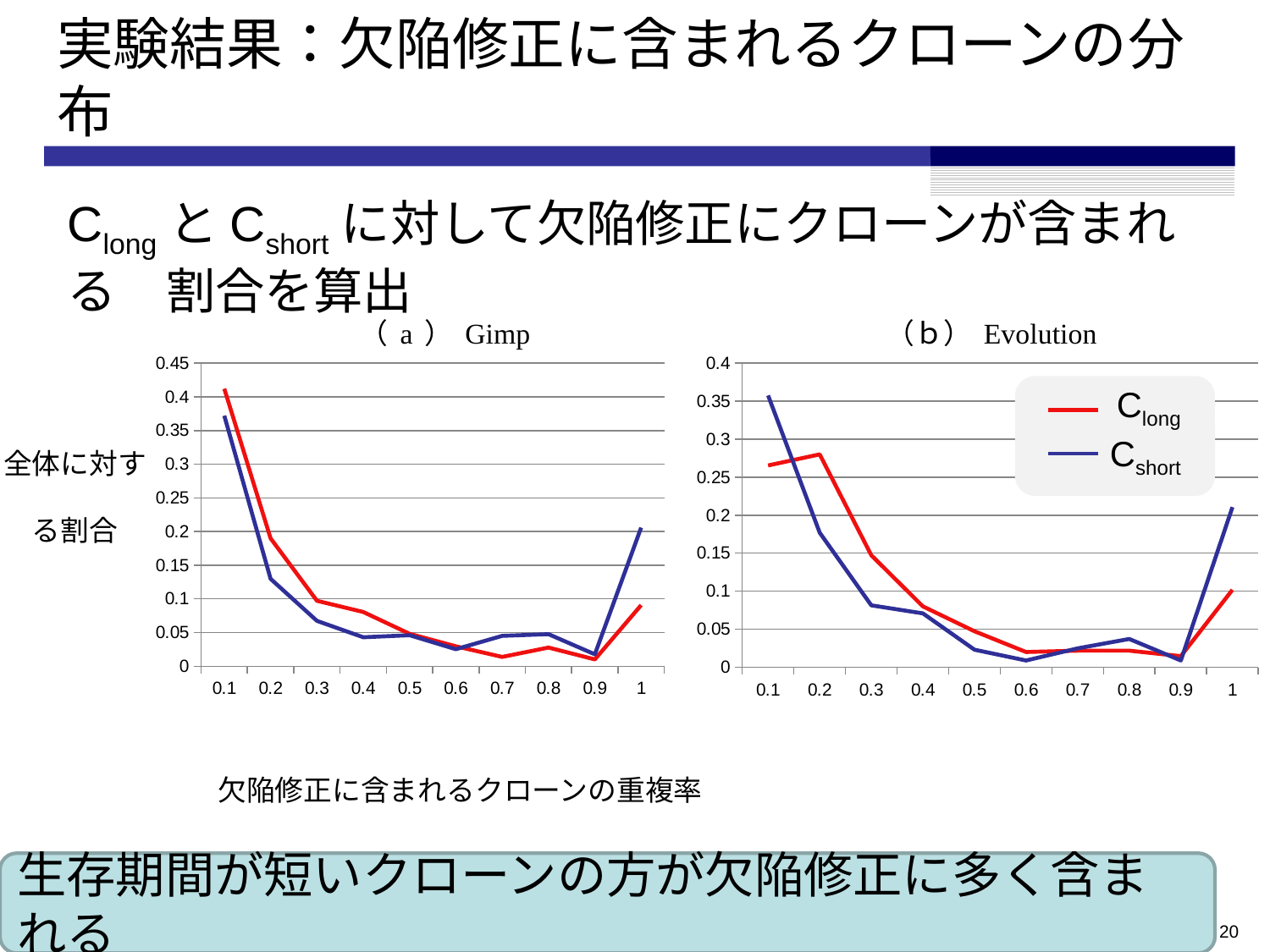

# 実験結果：欠陥修正に含まれるクローンの分布
ClongとCshortに対して欠陥修正にクローンが含まれる　割合を算出
（a）Gimp
（ｂ）Evolution

### Chart

| Category |  |  |
|---|---|---|
| 0.1 | 0.41203703703703703 | 0.37202230106436907 |
| 0.2 | 0.18981481481481485 | 0.12975164723770907 |
| 0.30000000000000004 | 0.09722222222222222 | 0.06741003547896605 |
| 0.4 | 0.08055555555555557 | 0.043081601621895595 |
| 0.5 | 0.04814814814814815 | 0.0461226558540294 |
| 0.60000000000000009 | 0.029629629629629634 | 0.025342118601115057 |
| 0.70000000000000007 | 0.013888888888888892 | 0.045108971109984804 |
| 0.8 | 0.02777777777777779 | 0.0476431829700963 |
| 0.9 | 0.01018518518518519 | 0.017739483020780537 |
| 1 | 0.09074074074074073 | 0.20577800304105423 |

### Chart

| Category |  |  |
|---|---|---|
| 0.1 | 0.2654545454545455 | 0.35752212389380544 |
| 0.2 | 0.2800000000000001 | 0.17699115044247796 |
| 0.30000000000000004 | 0.14727272727272728 | 0.08141592920353982 |
| 0.4 | 0.08000000000000002 | 0.07079646017699118 |
| 0.5 | 0.04727272727272728 | 0.02300884955752213 |
| 0.60000000000000009 | 0.020000000000000004 | 0.008849557522123897 |
| 0.70000000000000007 | 0.02181818181818182 | 0.0247787610619469 |
| 0.8 | 0.02181818181818182 | 0.03716814159292036 |
| 0.9 | 0.014545454545454545 | 0.008849557522123897 |
| 1 | 0.10181818181818182 | 0.2106194690265487 |
Clong
Cshort
全体に対する割合
欠陥修正に含まれるクローンの重複率
生存期間が短いクローンの方が欠陥修正に多く含まれる
20